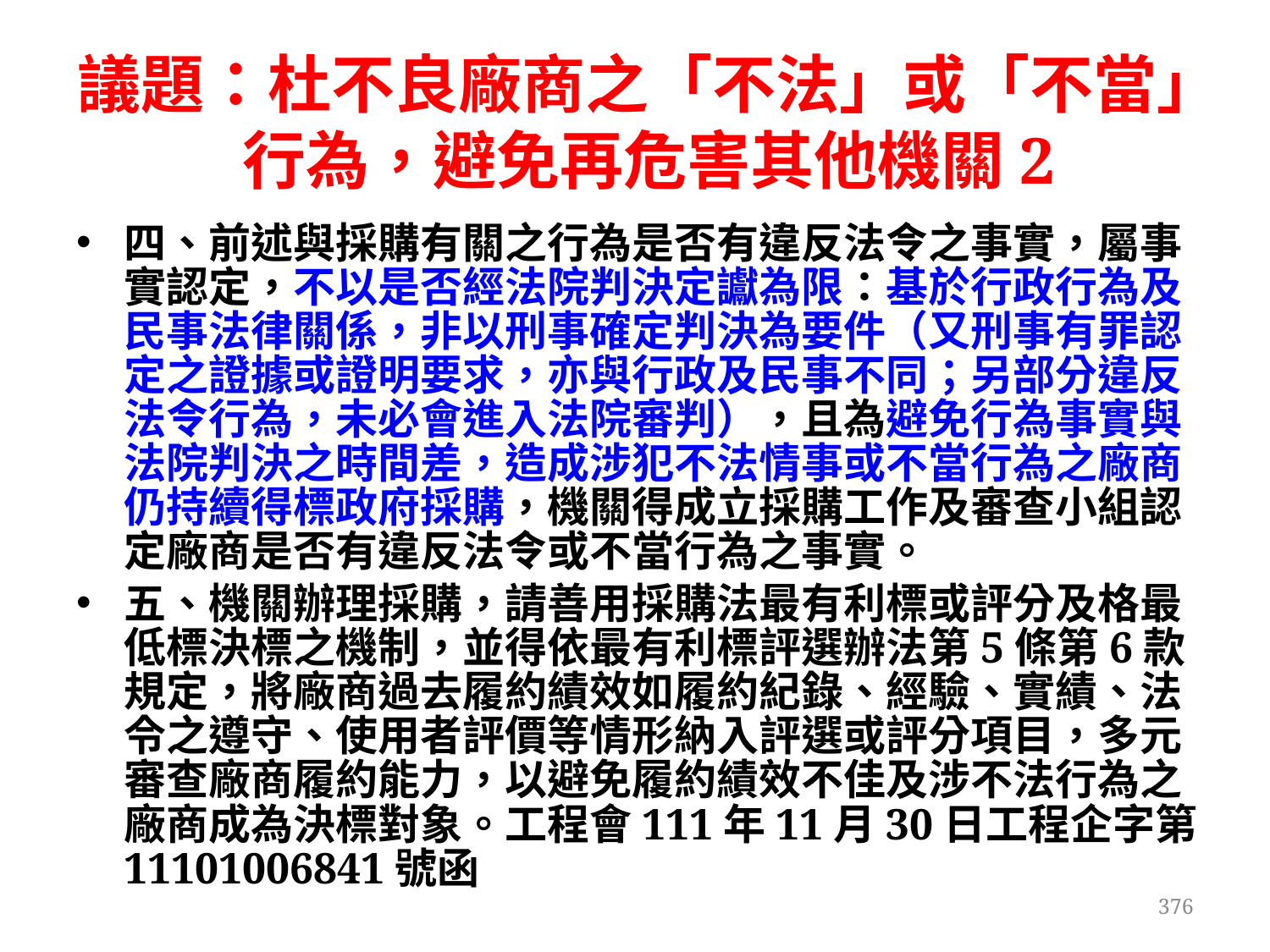

議題：杜不良廠商之「不法」或「不當」行為，避免再危害其他機關2
四、前述與採購有關之行為是否有違反法令之事實，屬事實認定，不以是否經法院判決定讞為限：基於行政行為及民事法律關係，非以刑事確定判決為要件（又刑事有罪認定之證據或證明要求，亦與行政及民事不同；另部分違反法令行為，未必會進入法院審判），且為避免行為事實與法院判決之時間差，造成涉犯不法情事或不當行為之廠商仍持續得標政府採購，機關得成立採購工作及審查小組認定廠商是否有違反法令或不當行為之事實。
五、機關辦理採購，請善用採購法最有利標或評分及格最低標決標之機制，並得依最有利標評選辦法第5條第6款規定，將廠商過去履約績效如履約紀錄、經驗、實績、法令之遵守、使用者評價等情形納入評選或評分項目，多元審查廠商履約能力，以避免履約績效不佳及涉不法行為之廠商成為決標對象。工程會111年11月30日工程企字第11101006841號函
376